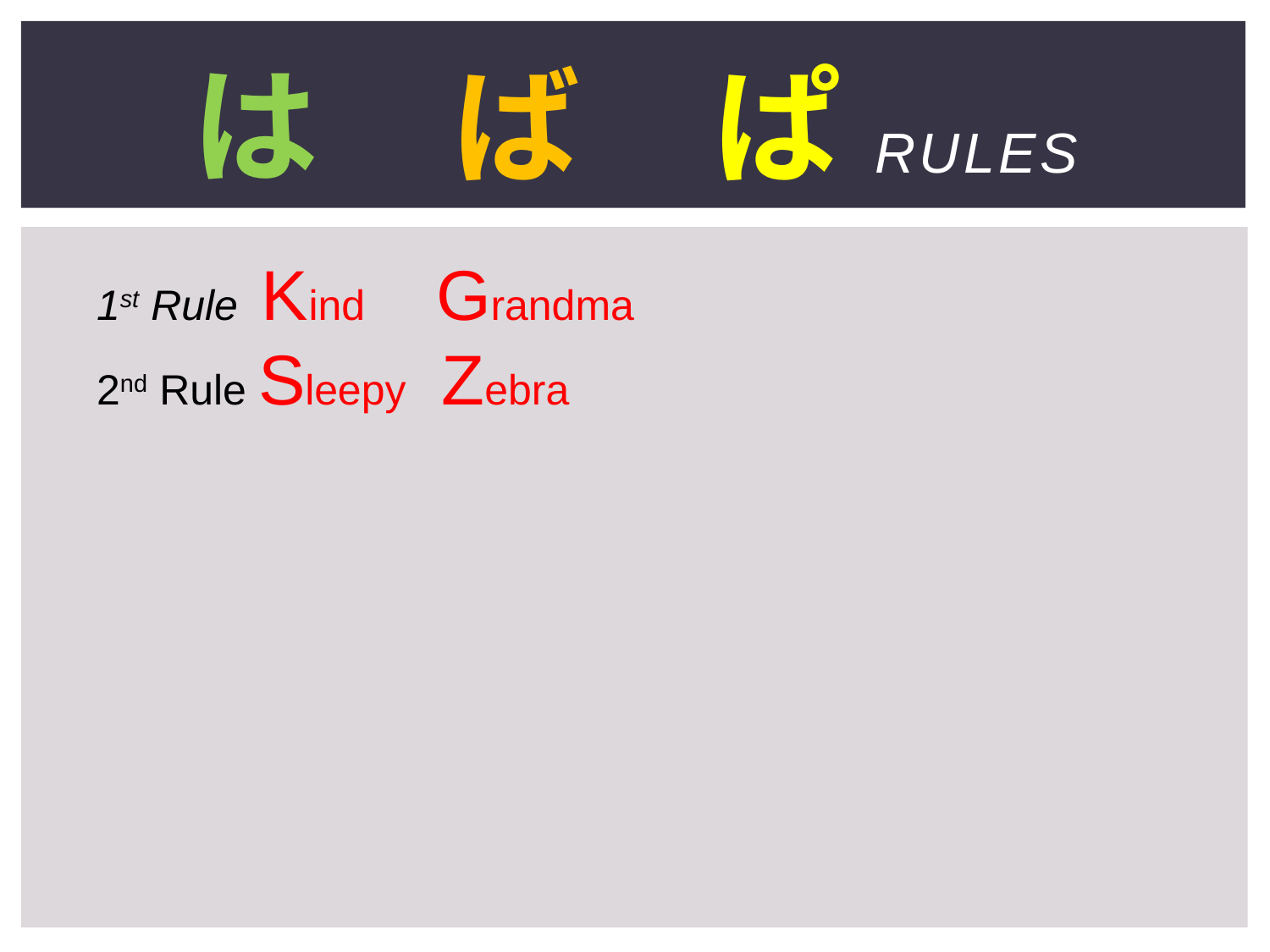

# は　ば　ぱRules
1st Rule  Kind      Grandma
2nd Rule Sleepy   Zebra